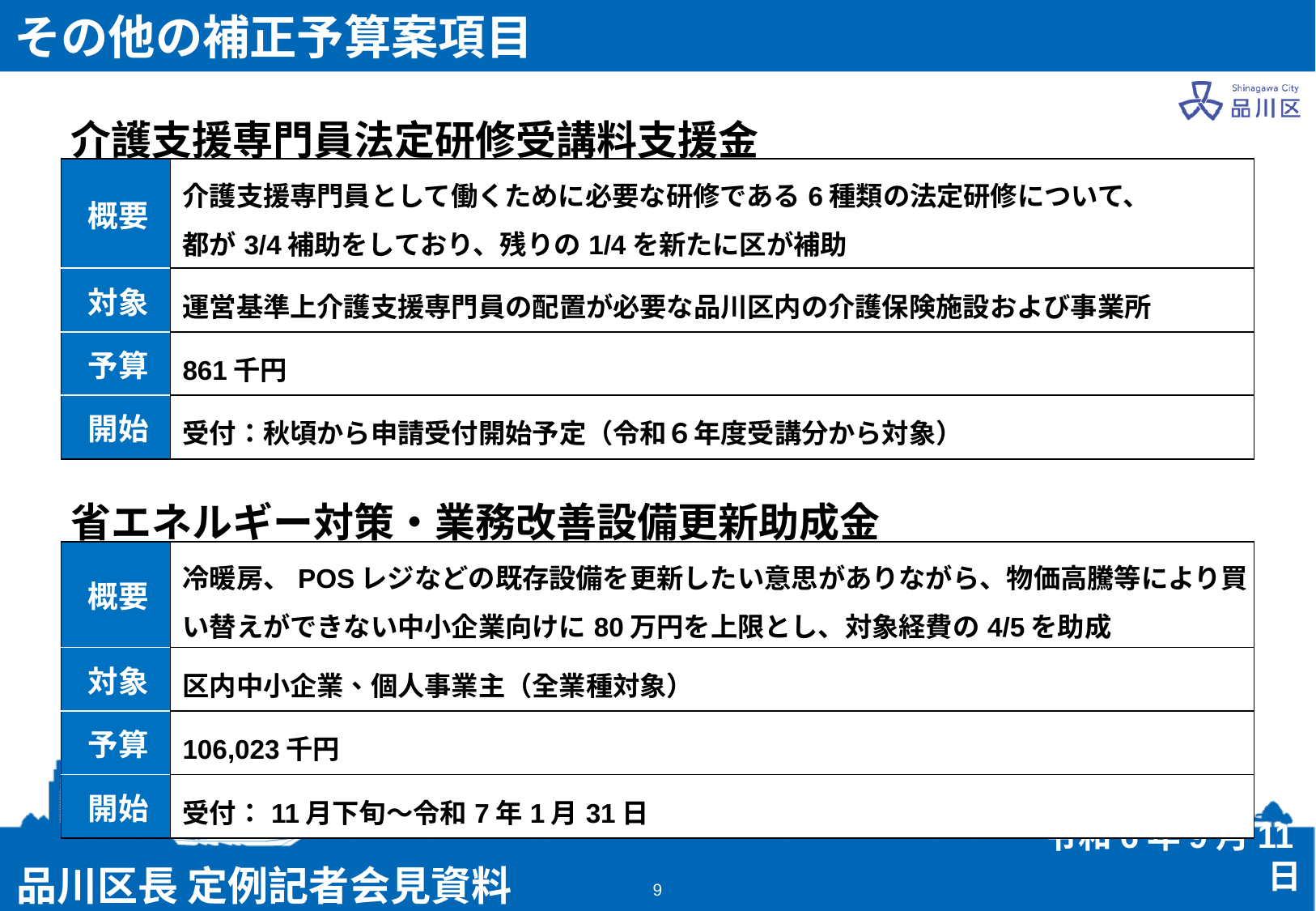

その他の補正予算案項目
介護支援専門員法定研修受講料支援金
| 概要 | 介護支援専門員として働くために必要な研修である6種類の法定研修について、 都が3/4補助をしており、残りの1/4を新たに区が補助 |
| --- | --- |
| 対象 | 運営基準上介護支援専門員の配置が必要な品川区内の介護保険施設および事業所 |
| 予算 | 861千円 |
| 開始 | 受付：秋頃から申請受付開始予定（令和６年度受講分から対象） |
省エネルギー対策・業務改善設備更新助成金
| 概要 | 冷暖房、POSレジなどの既存設備を更新したい意思がありながら、物価高騰等により買い替えができない中小企業向けに80万円を上限とし、対象経費の4/5を助成 |
| --- | --- |
| 対象 | 区内中小企業、個人事業主（全業種対象） |
| 予算 | 106,023千円 |
| 開始 | 受付：11月下旬～令和7年1月31日 |